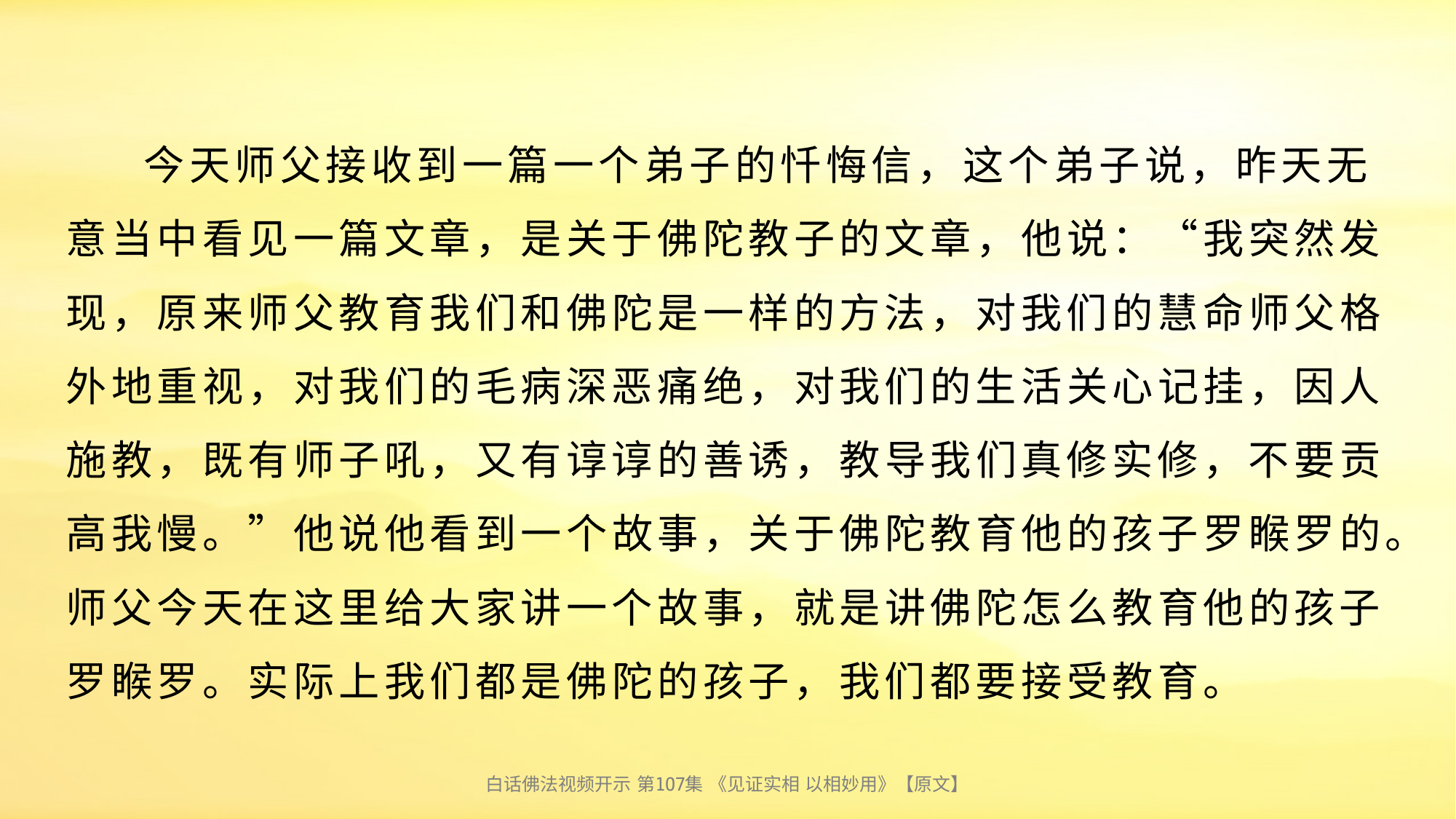

# 今天师父接收到一篇一个弟子的忏悔信，这个弟子说，昨天无意当中看见一篇文章，是关于佛陀教子的文章，他说：“我突然发现，原来师父教育我们和佛陀是一样的方法，对我们的慧命师父格外地重视，对我们的毛病深恶痛绝，对我们的生活关心记挂，因人施教，既有师子吼，又有谆谆的善诱，教导我们真修实修，不要贡高我慢。”他说他看到一个故事，关于佛陀教育他的孩子罗睺罗的。师父今天在这里给大家讲一个故事，就是讲佛陀怎么教育他的孩子罗睺罗。实际上我们都是佛陀的孩子，我们都要接受教育。
白话佛法视频开示 第107集 《见证实相 以相妙用》【原文】